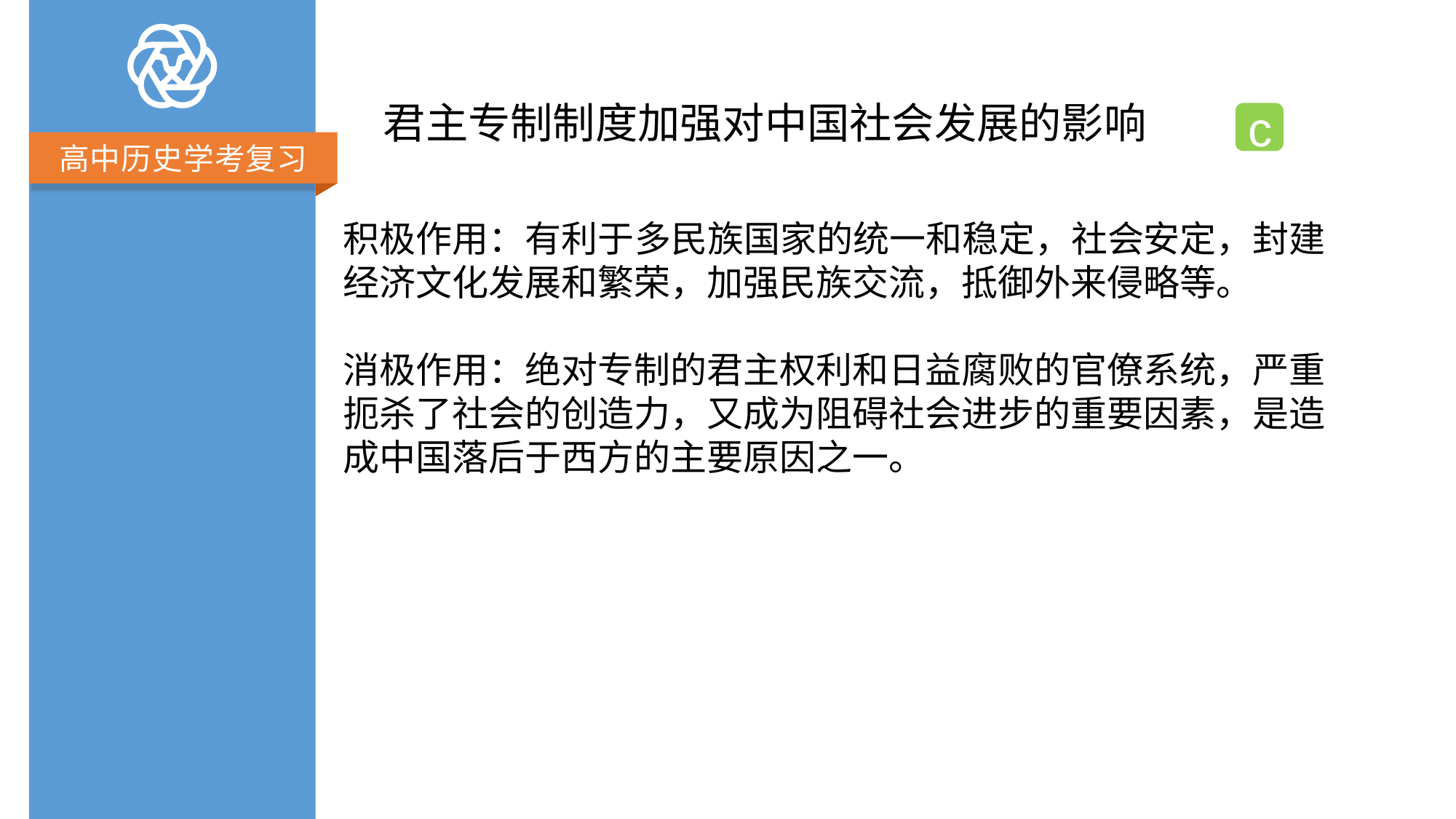

君主专制制度加强对中国社会发展的影响
c
积极作用：有利于多民族国家的统一和稳定，社会安定，封建经济文化发展和繁荣，加强民族交流，抵御外来侵略等。

消极作用：绝对专制的君主权利和日益腐败的官僚系统，严重扼杀了社会的创造力，又成为阻碍社会进步的重要因素，是造成中国落后于西方的主要原因之一。